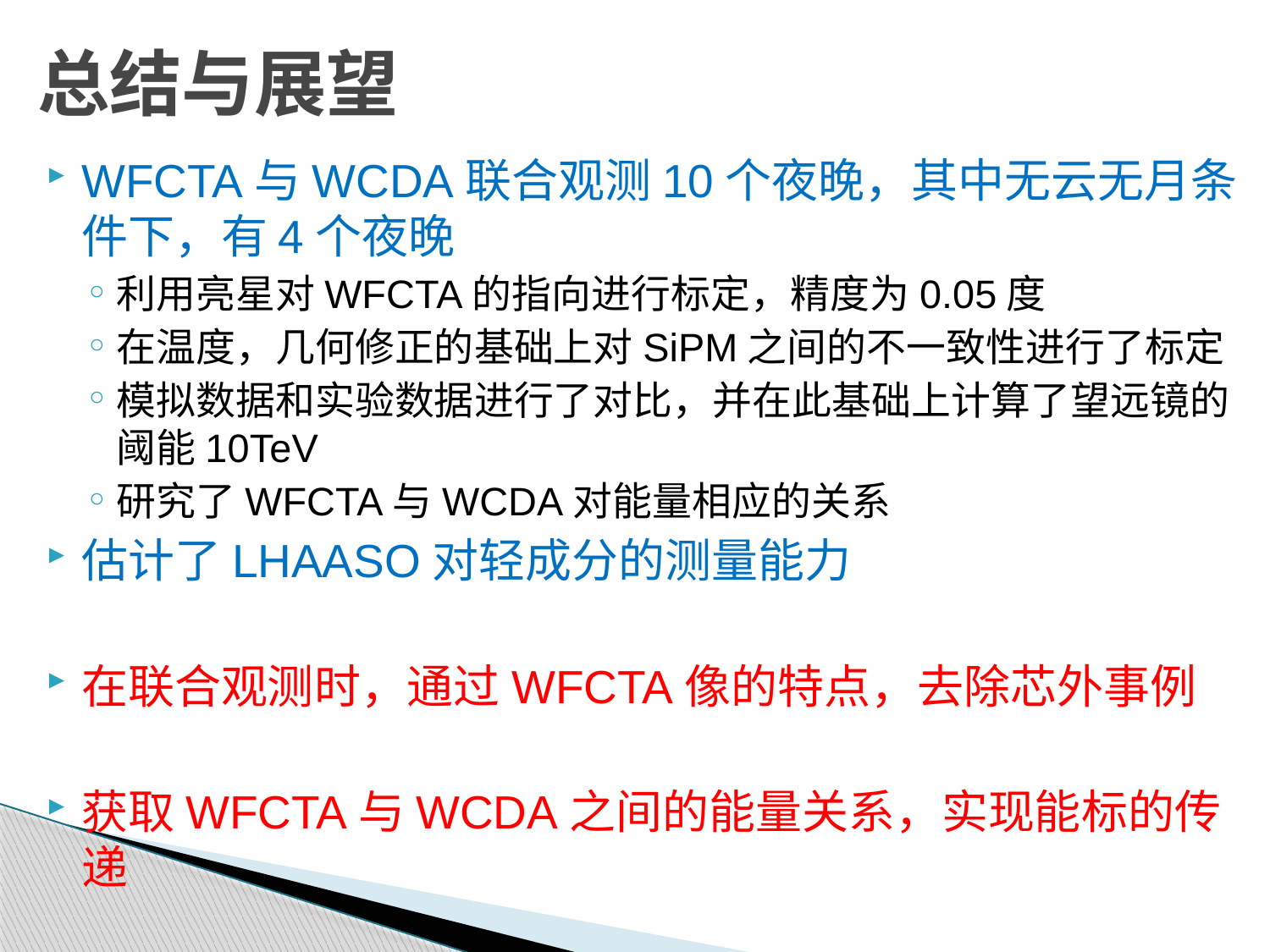

# 总结与展望
WFCTA与WCDA联合观测10个夜晚，其中无云无月条件下，有4个夜晚
利用亮星对WFCTA的指向进行标定，精度为0.05度
在温度，几何修正的基础上对SiPM之间的不一致性进行了标定
模拟数据和实验数据进行了对比，并在此基础上计算了望远镜的阈能10TeV
研究了WFCTA与WCDA对能量相应的关系
估计了LHAASO对轻成分的测量能力

在联合观测时，通过WFCTA像的特点，去除芯外事例

获取WFCTA与WCDA之间的能量关系，实现能标的传递